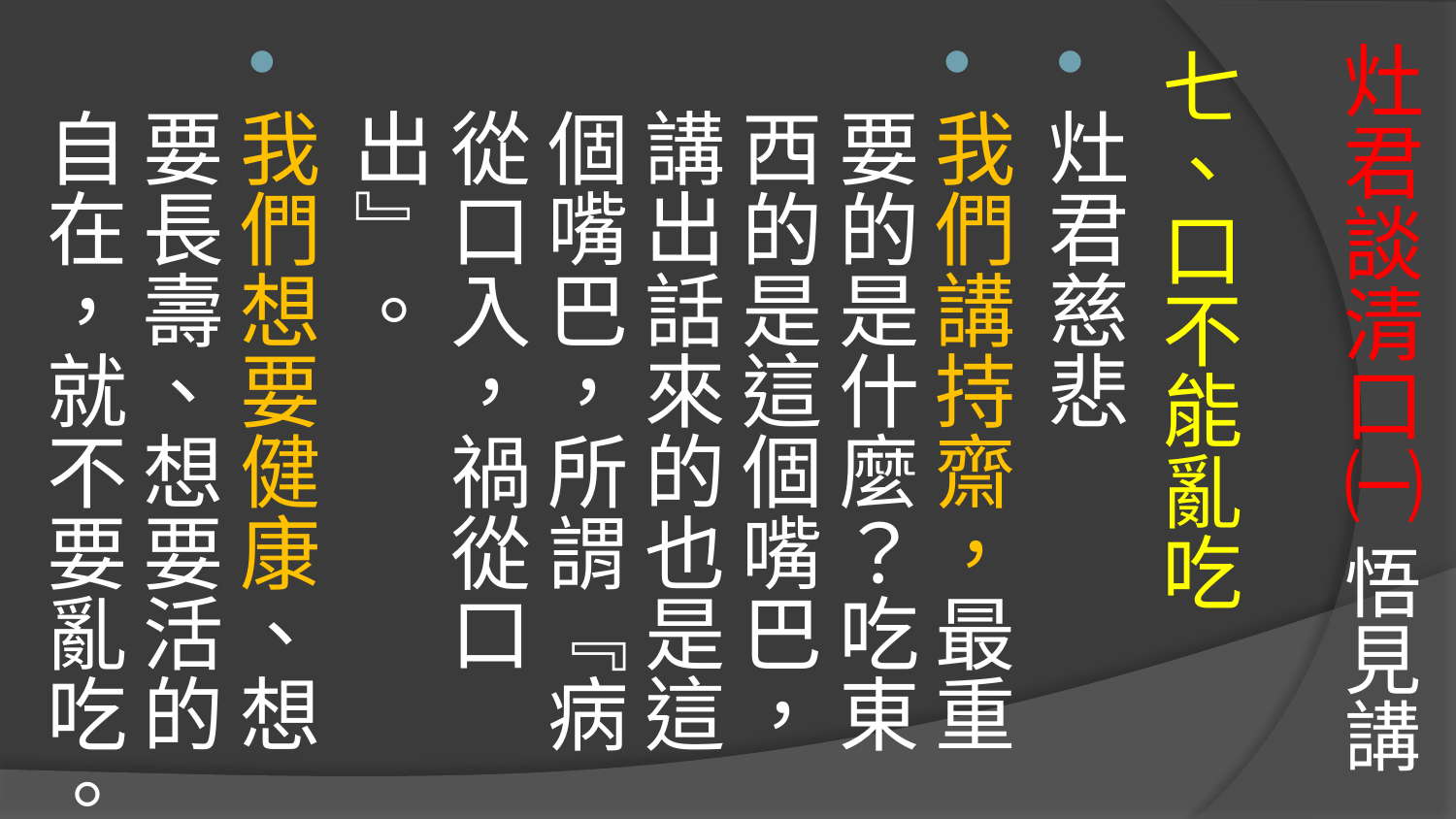

# 灶君談清口㈠ 悟見講
七、口不能亂吃
灶君慈悲
我們講持齋，最重要的是什麼？吃東西的是這個嘴巴，講出話來的也是這個嘴巴，所謂『病從口入，禍從口出』。
我們想要健康、想要長壽、想要活的自在，就不要亂吃。